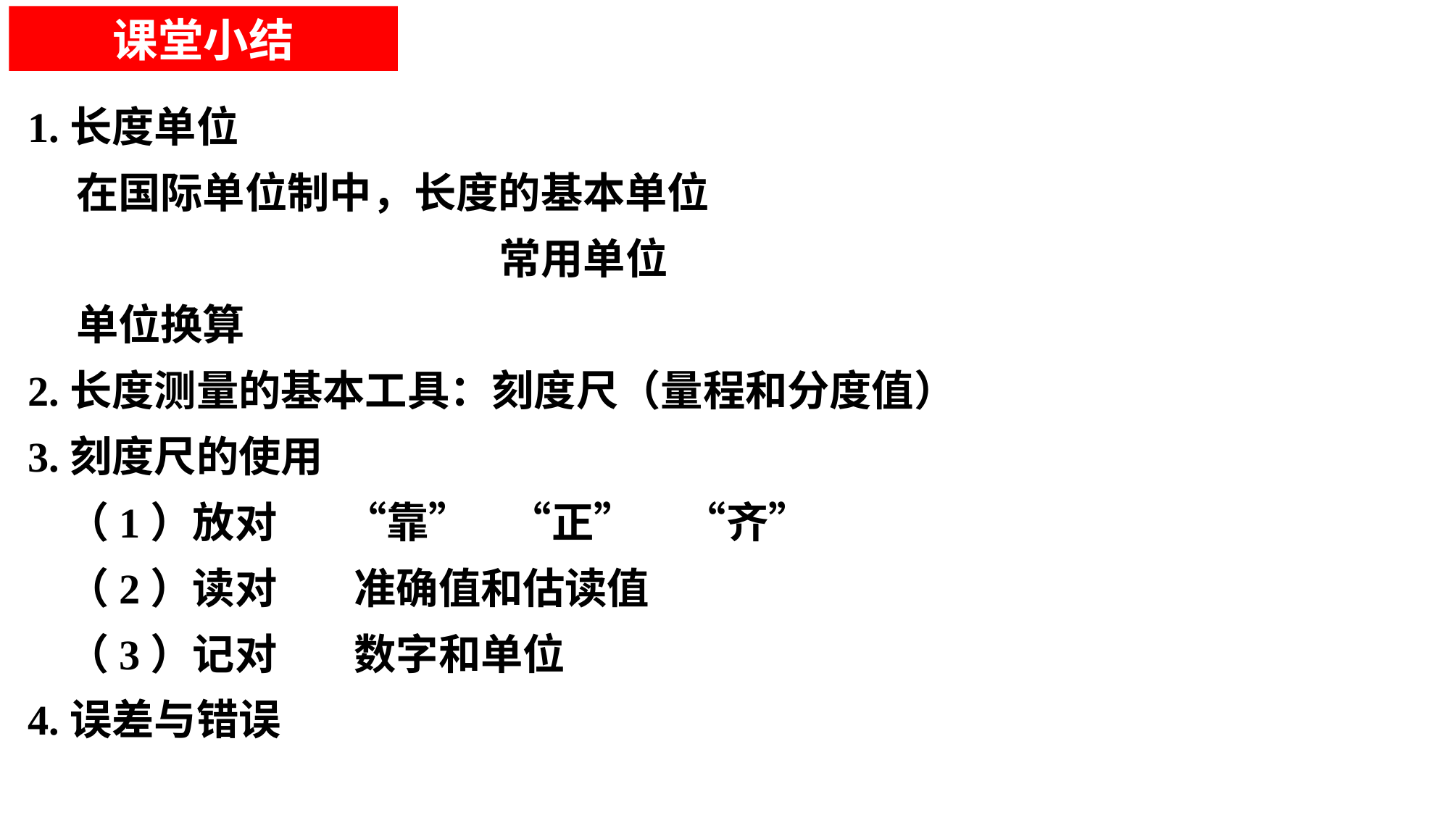

课堂小结
1.长度单位
    在国际单位制中，长度的基本单位
                                                常用单位
    单位换算
2.长度测量的基本工具：刻度尺（量程和分度值）
3.刻度尺的使用
   （1）放对       “靠”    “正”     “齐”
   （2）读对        准确值和估读值
   （3）记对        数字和单位
4.误差与错误